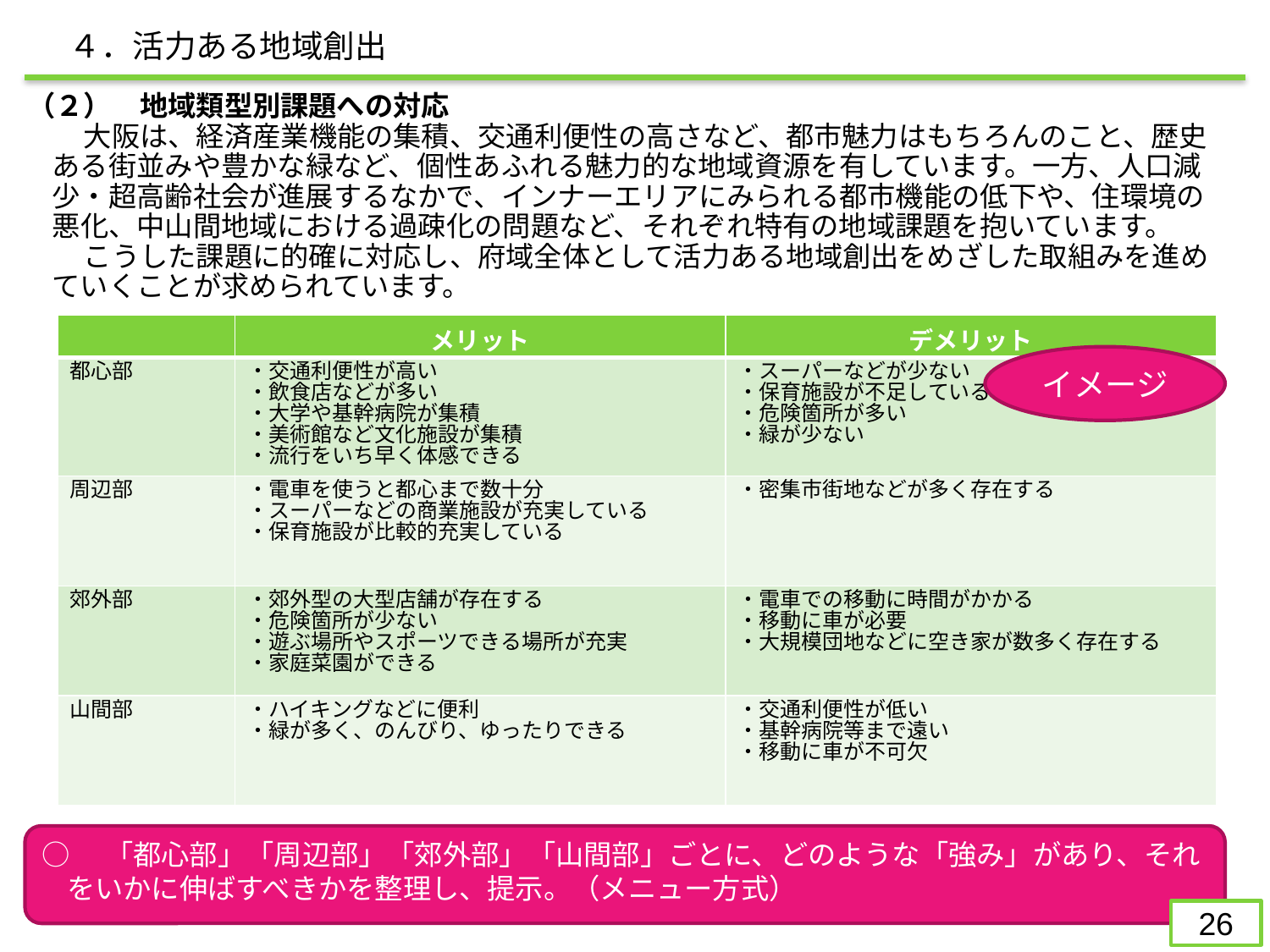

４．活力ある地域創出
（２）　地域類型別課題への対応
　　大阪は、経済産業機能の集積、交通利便性の高さなど、都市魅力はもちろんのこと、歴史ある街並みや豊かな緑など、個性あふれる魅力的な地域資源を有しています。一方、人口減少・超高齢社会が進展するなかで、インナーエリアにみられる都市機能の低下や、住環境の悪化、中山間地域における過疎化の問題など、それぞれ特有の地域課題を抱いています。
　　こうした課題に的確に対応し、府域全体として活力ある地域創出をめざした取組みを進めていくことが求められています。
|  | メリット | デメリット |
| --- | --- | --- |
| 都心部 | ・交通利便性が高い ・飲食店などが多い ・大学や基幹病院が集積 ・美術館など文化施設が集積 ・流行をいち早く体感できる | ・スーパーなどが少ない ・保育施設が不足している ・危険箇所が多い ・緑が少ない |
| 周辺部 | ・電車を使うと都心まで数十分 ・スーパーなどの商業施設が充実している ・保育施設が比較的充実している | ・密集市街地などが多く存在する |
| 郊外部 | ・郊外型の大型店舗が存在する ・危険箇所が少ない ・遊ぶ場所やスポーツできる場所が充実 ・家庭菜園ができる | ・電車での移動に時間がかかる ・移動に車が必要 ・大規模団地などに空き家が数多く存在する |
| 山間部 | ・ハイキングなどに便利 ・緑が多く、のんびり、ゆったりできる | ・交通利便性が低い ・基幹病院等まで遠い ・移動に車が不可欠 |
イメージ
○　「都心部」「周辺部」「郊外部」「山間部」ごとに、どのような「強み」があり、それをいかに伸ばすべきかを整理し、提示。（メニュー方式）
26